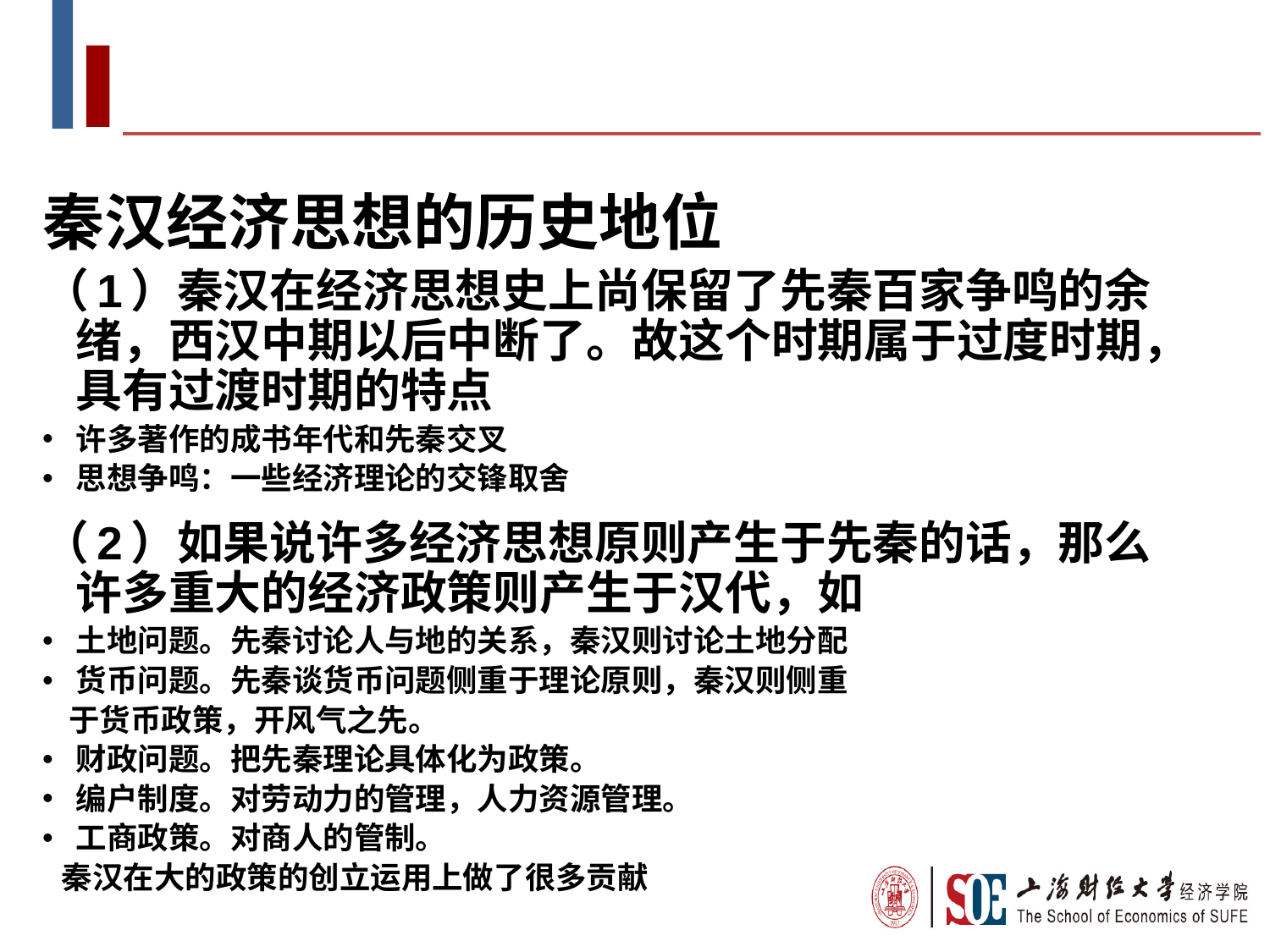

秦汉经济思想的历史地位
（1）秦汉在经济思想史上尚保留了先秦百家争鸣的余绪，西汉中期以后中断了。故这个时期属于过度时期，具有过渡时期的特点
许多著作的成书年代和先秦交叉
思想争鸣：一些经济理论的交锋取舍
（2）如果说许多经济思想原则产生于先秦的话，那么许多重大的经济政策则产生于汉代，如
土地问题。先秦讨论人与地的关系，秦汉则讨论土地分配
货币问题。先秦谈货币问题侧重于理论原则，秦汉则侧重
   于货币政策，开风气之先。
财政问题。把先秦理论具体化为政策。
编户制度。对劳动力的管理，人力资源管理。
工商政策。对商人的管制。
  秦汉在大的政策的创立运用上做了很多贡献